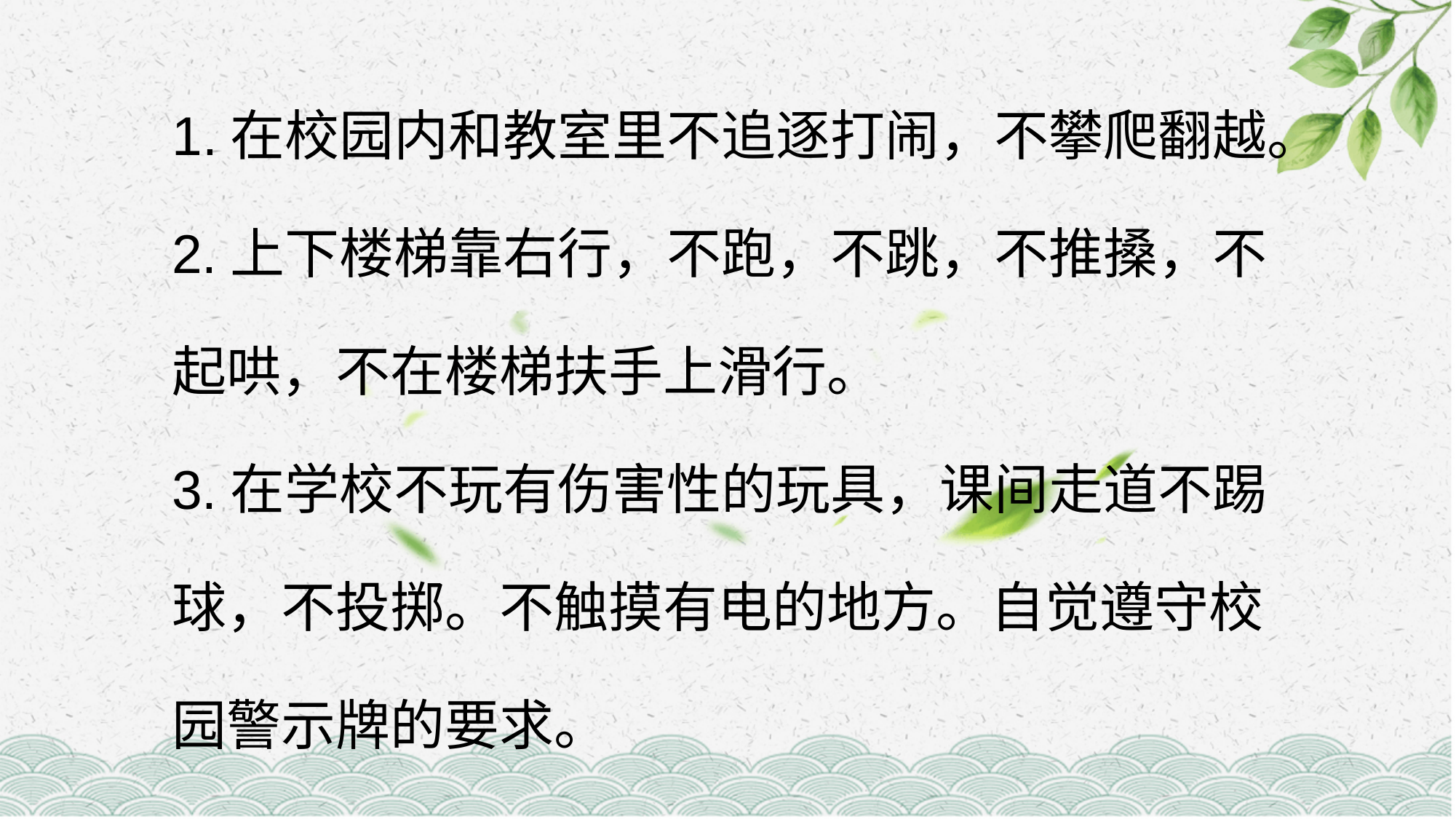

1.在校园内和教室里不追逐打闹，不攀爬翻越。
2.上下楼梯靠右行，不跑，不跳，不推搡，不起哄，不在楼梯扶手上滑行。
3.在学校不玩有伤害性的玩具，课间走道不踢球，不投掷。不触摸有电的地方。自觉遵守校园警示牌的要求。